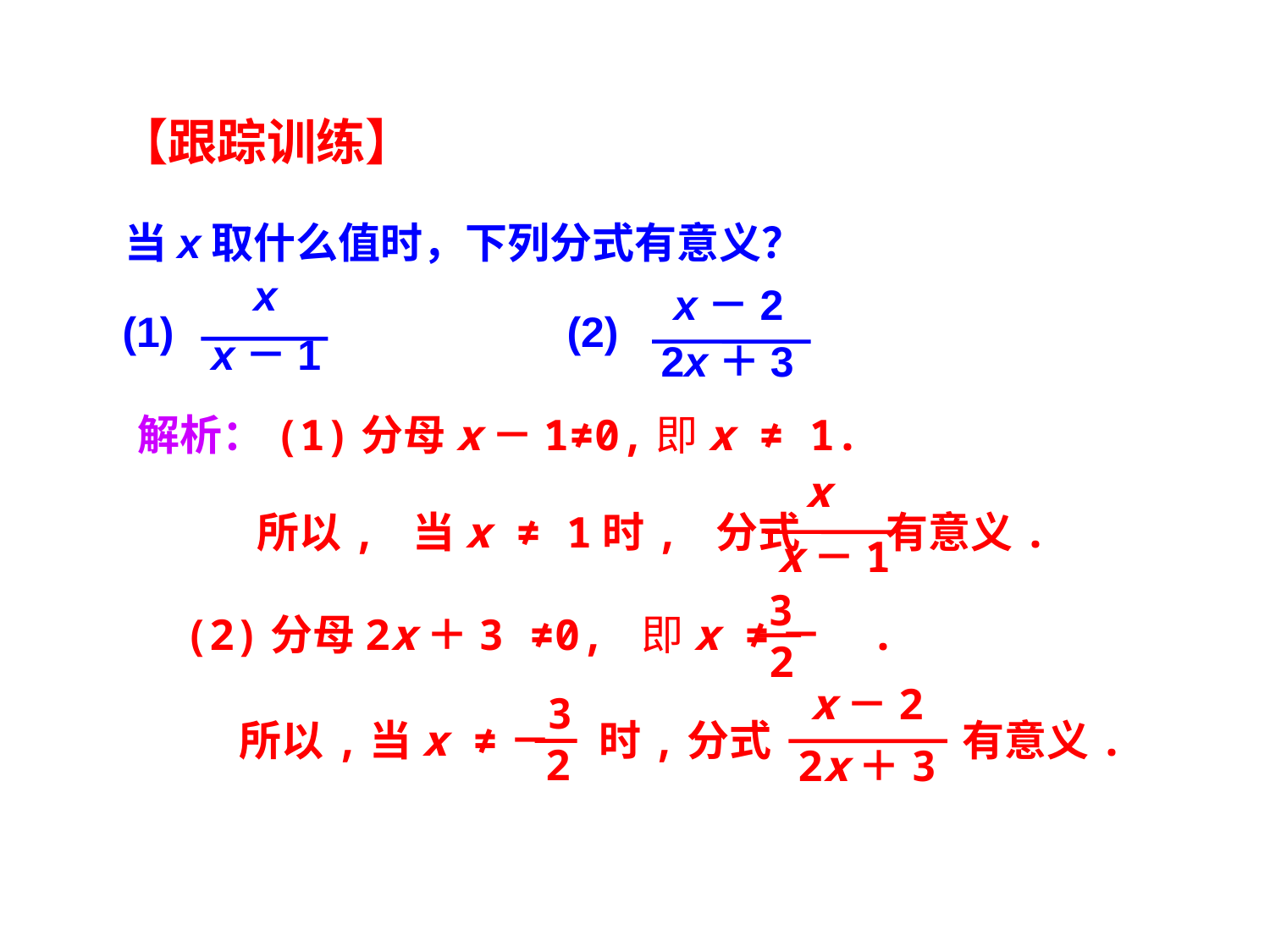

【跟踪训练】
当x取什么值时，下列分式有意义？
x
x－1

x－2
2x＋3

(1)
(2)
解析：(1)分母x－1≠0,即x ≠ 1.
x
x－1

所以, 当x ≠ 1时, 分式         有意义.
3
2

(2)分母2x＋3 ≠0, 即x ≠－    .
x－2
3
所以,当x ≠－     时,分式                    有意义.
2
2x＋3